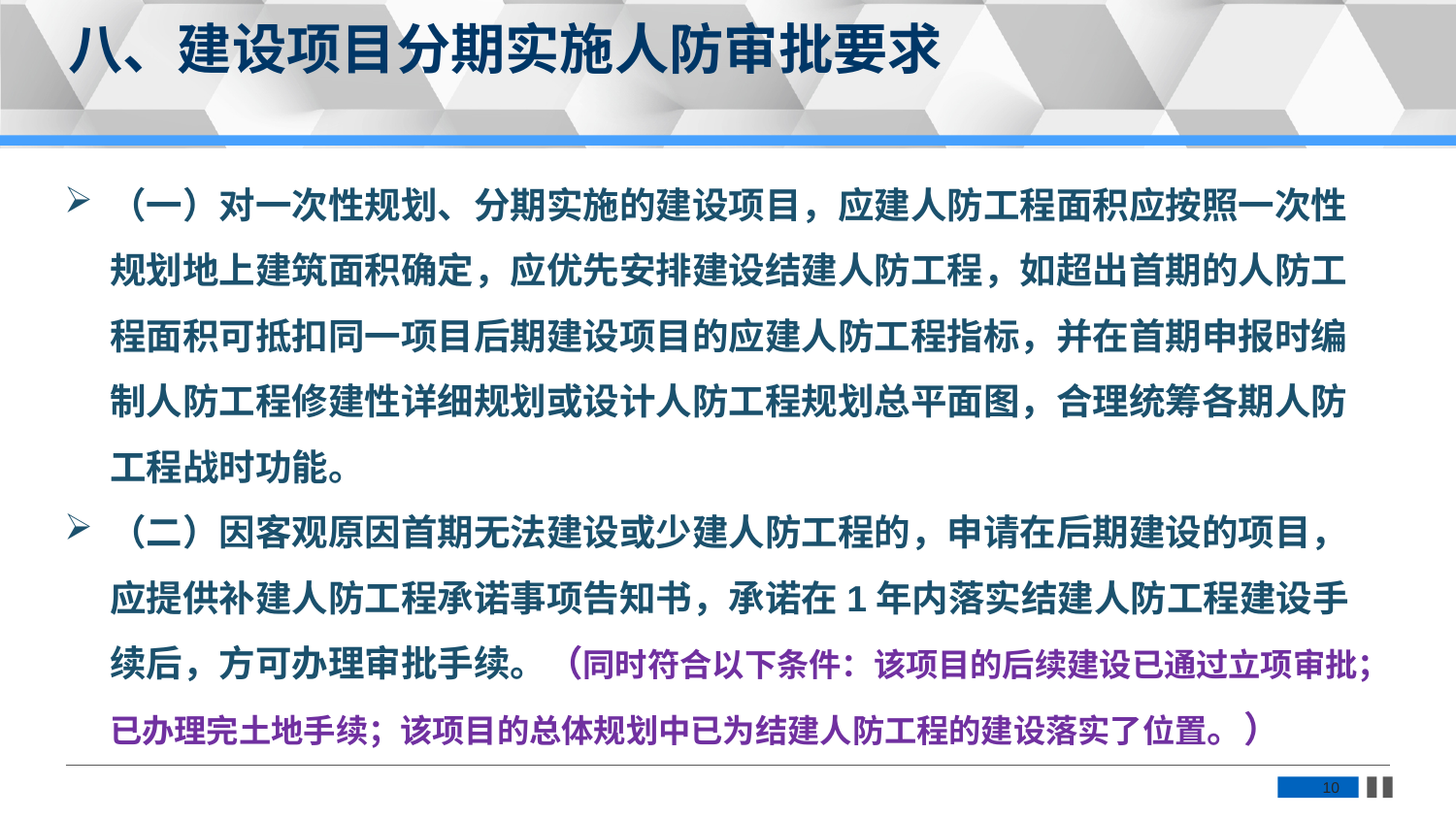

八、建设项目分期实施人防审批要求
（一）对一次性规划、分期实施的建设项目，应建人防工程面积应按照一次性规划地上建筑面积确定，应优先安排建设结建人防工程，如超出首期的人防工程面积可抵扣同一项目后期建设项目的应建人防工程指标，并在首期申报时编制人防工程修建性详细规划或设计人防工程规划总平面图，合理统筹各期人防工程战时功能。
（二）因客观原因首期无法建设或少建人防工程的，申请在后期建设的项目，应提供补建人防工程承诺事项告知书，承诺在1年内落实结建人防工程建设手续后，方可办理审批手续。（同时符合以下条件：该项目的后续建设已通过立项审批；已办理完土地手续；该项目的总体规划中已为结建人防工程的建设落实了位置。）
10